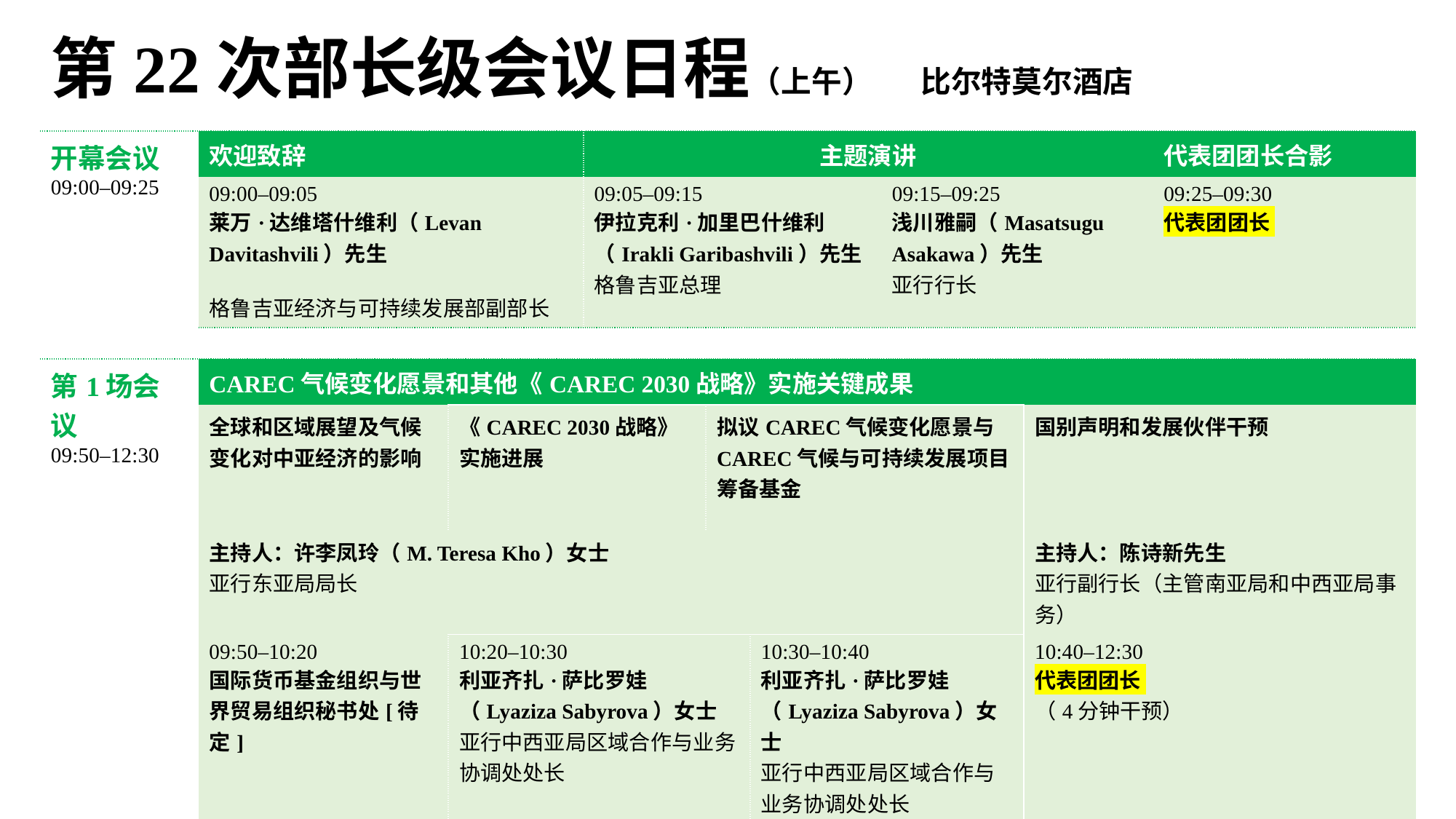

# 第22次部长级会议日程（上午）       比尔特莫尔酒店
| 开幕会议 09:00–09:25 | 欢迎致辞 |  | 主题演讲 |  |  |  |  | 代表团团长合影 |
| --- | --- | --- | --- | --- | --- | --- | --- | --- |
| 09:00–09:25 | 09:00–09:05  莱万·达维塔什维利（Levan Davitashvili）先生   格鲁吉亚经济与可持续发展部副部长 |  | 09:05–09:15  伊拉克利·加里巴什维利（Irakli Garibashvili）先生  格鲁吉亚总理 |  |  | 09:15–09:25  浅川雅嗣（Masatsugu Asakawa）先生 亚行行长 |  | 09:25–09:30  代表团团长 |
|  |  |  |  |  |  |  |  |  |
| 第1场会议 09:50–12:30 | CAREC气候变化愿景和其他《CAREC 2030战略》实施关键成果 |  | 主题演讲 09:05–09:15 |  |  | 09:15–09:25 |  |  |
|  | 全球和区域展望及气候变化对中亚经济的影响 | 《CAREC 2030战略》实施进展 | 《CAREC 2030战略》实施进展 10:20–10:30 | 拟议CAREC气候变化愿景与CAREC气候与可持续发展项目筹备基金 |  | 拟议CAREC气候变化愿景与CAREC气候与可持续发展项目筹备基金 10:30–10:40 | 国别声明和发展伙伴干预 | 国别声明和发展伙伴干预 10:40–12:30 |
|  | 主持人：许李凤玲（M. Teresa Kho）女士  亚行东亚局局长 |  |  |  |  |  | 主持人：陈诗新先生 亚行副行长（主管南亚局和中西亚局事务） |  |
|  | 09:50–10:20 国际货币基金组织与世界贸易组织秘书处[待定] | 10:20–10:30 利亚齐扎·萨比罗娃（Lyaziza Sabyrova）女士 亚行中西亚局区域合作与业务协调处处长 | 利亚齐扎·萨比罗娃（Lyaziza Sabyrova）女士 亚行中西亚局区域合作与业务协调处处长 | 10:30–10:40 利亚齐扎·萨比罗娃（Lyaziza Sabyrova）女士  亚行中西亚局区域合作与业务协调处处长 | 10:30–10:40 利亚齐扎·萨比罗娃（Lyaziza Sabyrova）女士  亚行中西亚局区域合作与业务协调处处长 | 利亚齐扎·萨比罗娃（Lyaziza Sabyrova）女士 亚行中西亚局区域合作与业务协调处处长 | 10:40–12:30 代表团团长 （4分钟干预） | 主持人：陈诗新先生 亚行副行长（主管南亚局和中西亚局事务） 代表团团长 （4分钟干预） |